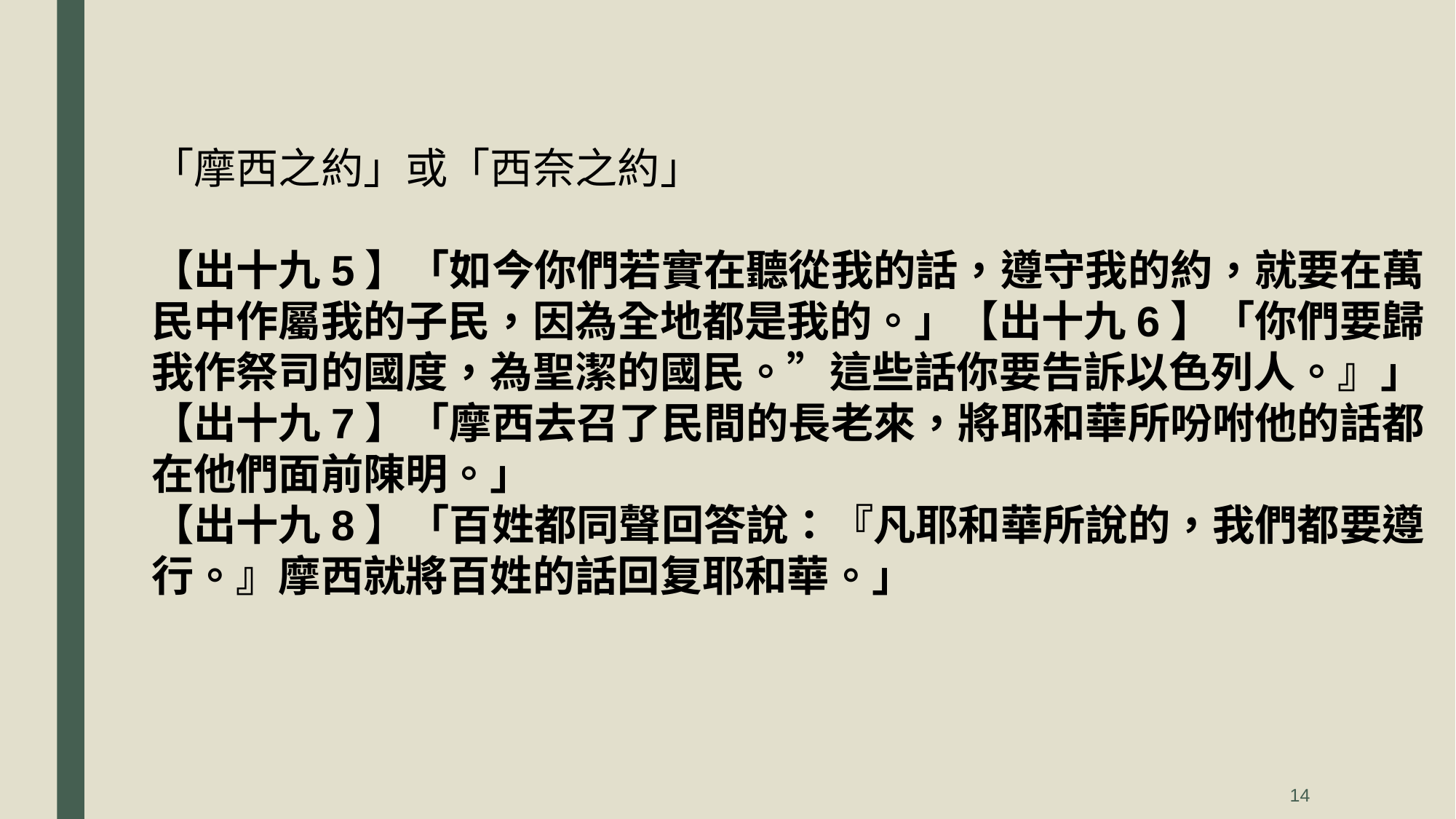

「摩西之約」或「西奈之約」

【出十九5】「如今你們若實在聽從我的話，遵守我的約，就要在萬民中作屬我的子民，因為全地都是我的。」【出十九6】「你們要歸我作祭司的國度，為聖潔的國民。”這些話你要告訴以色列人。』」【出十九7】「摩西去召了民間的長老來，將耶和華所吩咐他的話都在他們面前陳明。」
【出十九8】「百姓都同聲回答說：『凡耶和華所說的，我們都要遵行。』摩西就將百姓的話回复耶和華。」

14